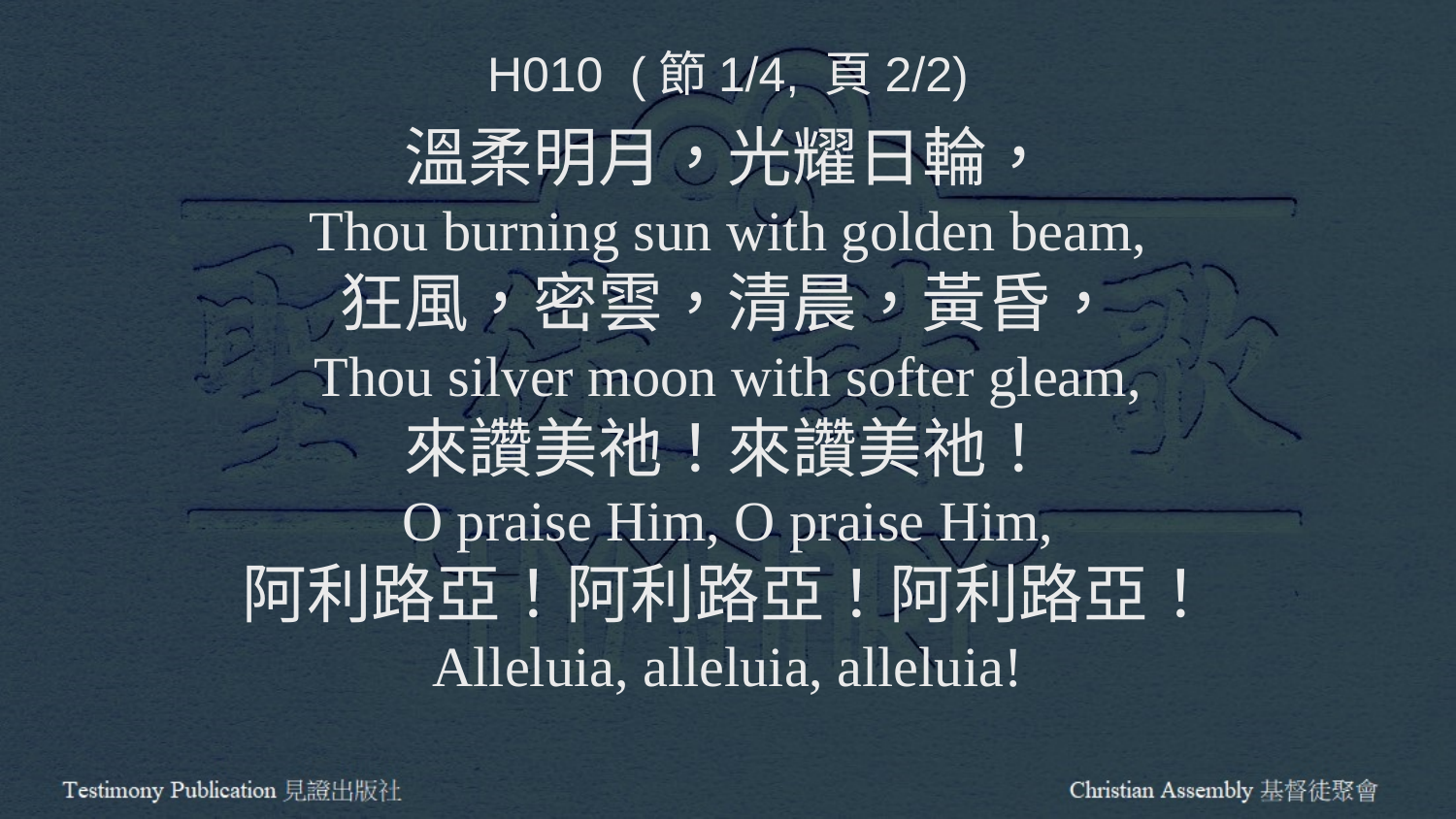

H010  (節1/4, 頁2/2)
溫柔明月，光耀日輪，
Thou burning sun with golden beam,
狂風，密雲，清晨，黃昏，
Thou silver moon with softer gleam,
來讚美祂！來讚美祂！
O praise Him, O praise Him,
阿利路亞！阿利路亞！阿利路亞！
Alleluia, alleluia, alleluia!